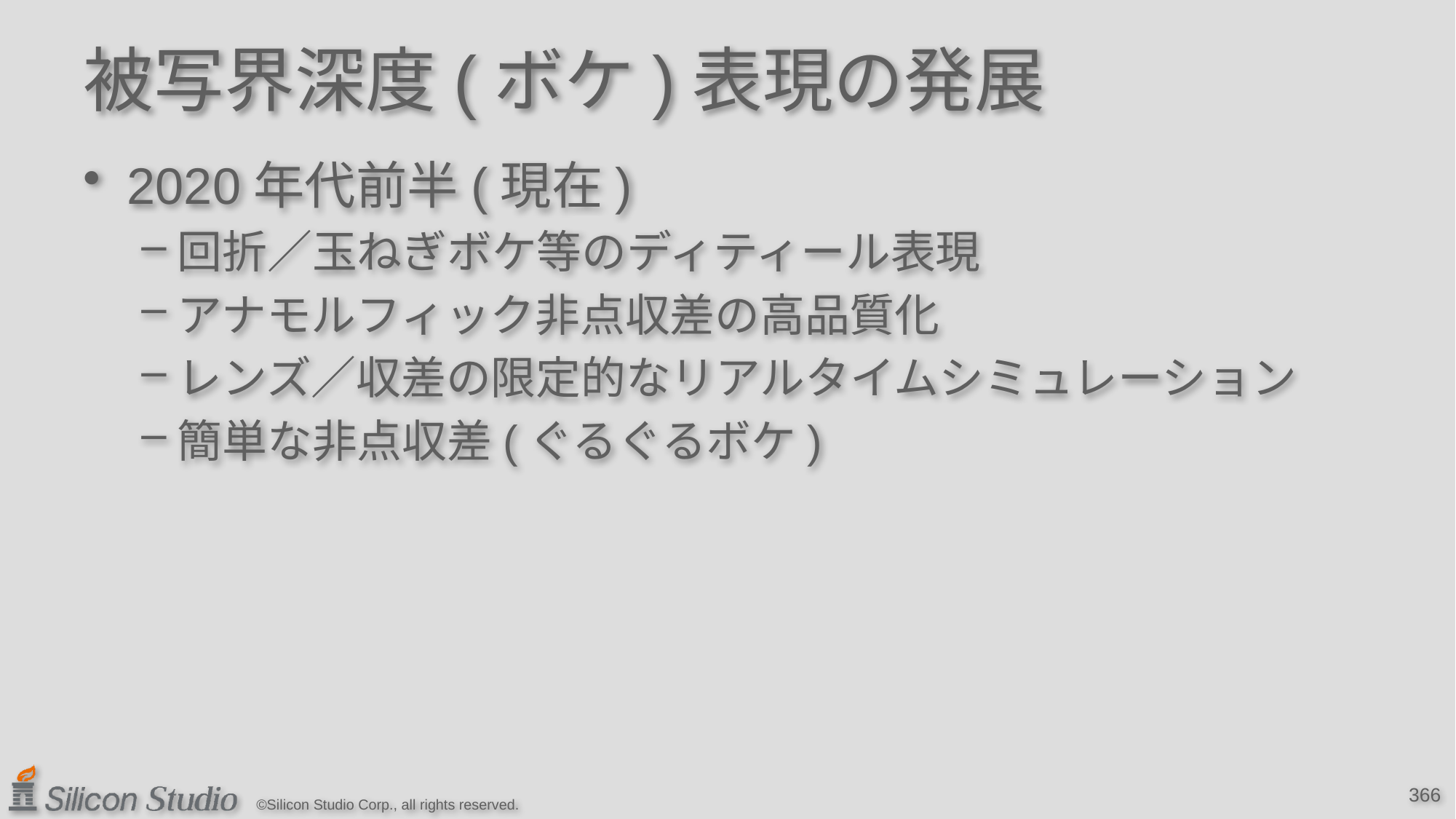

# 被写界深度(ボケ)表現の発展
2020年代前半(現在)
回折／玉ねぎボケ等のディティール表現
アナモルフィック非点収差の高品質化
レンズ／収差の限定的なリアルタイムシミュレーション
簡単な非点収差(ぐるぐるボケ)